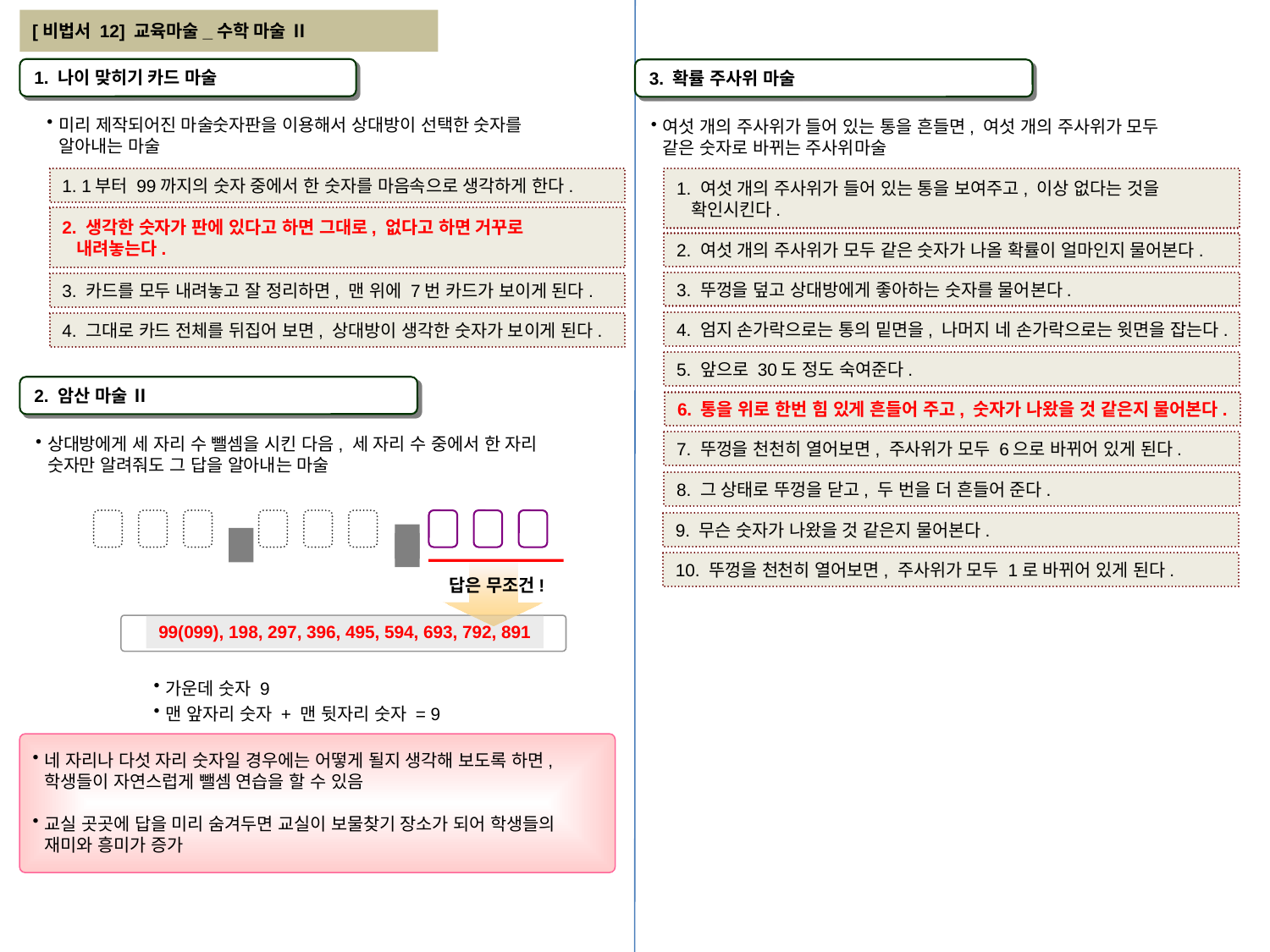

[비법서 12] 교육마술_수학 마술 Ⅱ
1. 나이 맞히기 카드 마술
3. 확률 주사위 마술
미리 제작되어진 마술숫자판을 이용해서 상대방이 선택한 숫자를
알아내는 마술
여섯 개의 주사위가 들어 있는 통을 흔들면, 여섯 개의 주사위가 모두
같은 숫자로 바뀌는 주사위마술
1. 1부터 99까지의 숫자 중에서 한 숫자를 마음속으로 생각하게 한다.
1. 여섯 개의 주사위가 들어 있는 통을 보여주고, 이상 없다는 것을
   확인시킨다.
2. 생각한 숫자가 판에 있다고 하면 그대로, 없다고 하면 거꾸로
   내려놓는다.
2. 여섯 개의 주사위가 모두 같은 숫자가 나올 확률이 얼마인지 물어본다.
3. 뚜껑을 덮고 상대방에게 좋아하는 숫자를 물어본다.
3. 카드를 모두 내려놓고 잘 정리하면, 맨 위에 7번 카드가 보이게 된다.
4. 엄지 손가락으로는 통의 밑면을, 나머지 네 손가락으로는 윗면을 잡는다.
4. 그대로 카드 전체를 뒤집어 보면, 상대방이 생각한 숫자가 보이게 된다.
5. 앞으로 30도 정도 숙여준다.
2. 암산 마술 Ⅱ
6. 통을 위로 한번 힘 있게 흔들어 주고, 숫자가 나왔을 것 같은지 물어본다.
상대방에게 세 자리 수 뺄셈을 시킨 다음, 세 자리 수 중에서 한 자리
숫자만 알려줘도 그 답을 알아내는 마술
7. 뚜껑을 천천히 열어보면, 주사위가 모두 6으로 바뀌어 있게 된다.
8. 그 상태로 뚜껑을 닫고, 두 번을 더 흔들어 준다.

9. 무슨 숫자가 나왔을 것 같은지 물어본다.

10. 뚜껑을 천천히 열어보면, 주사위가 모두 1로 바뀌어 있게 된다.

답은 무조건!
99(099), 198, 297, 396, 495, 594, 693, 792, 891

가운데 숫자 9
맨 앞자리 숫자 + 맨 뒷자리 숫자 = 9

네 자리나 다섯 자리 숫자일 경우에는 어떻게 될지 생각해 보도록 하면, 학생들이 자연스럽게 뺄셈 연습을 할 수 있음

교실 곳곳에 답을 미리 숨겨두면 교실이 보물찾기 장소가 되어 학생들의 재미와 흥미가 증가